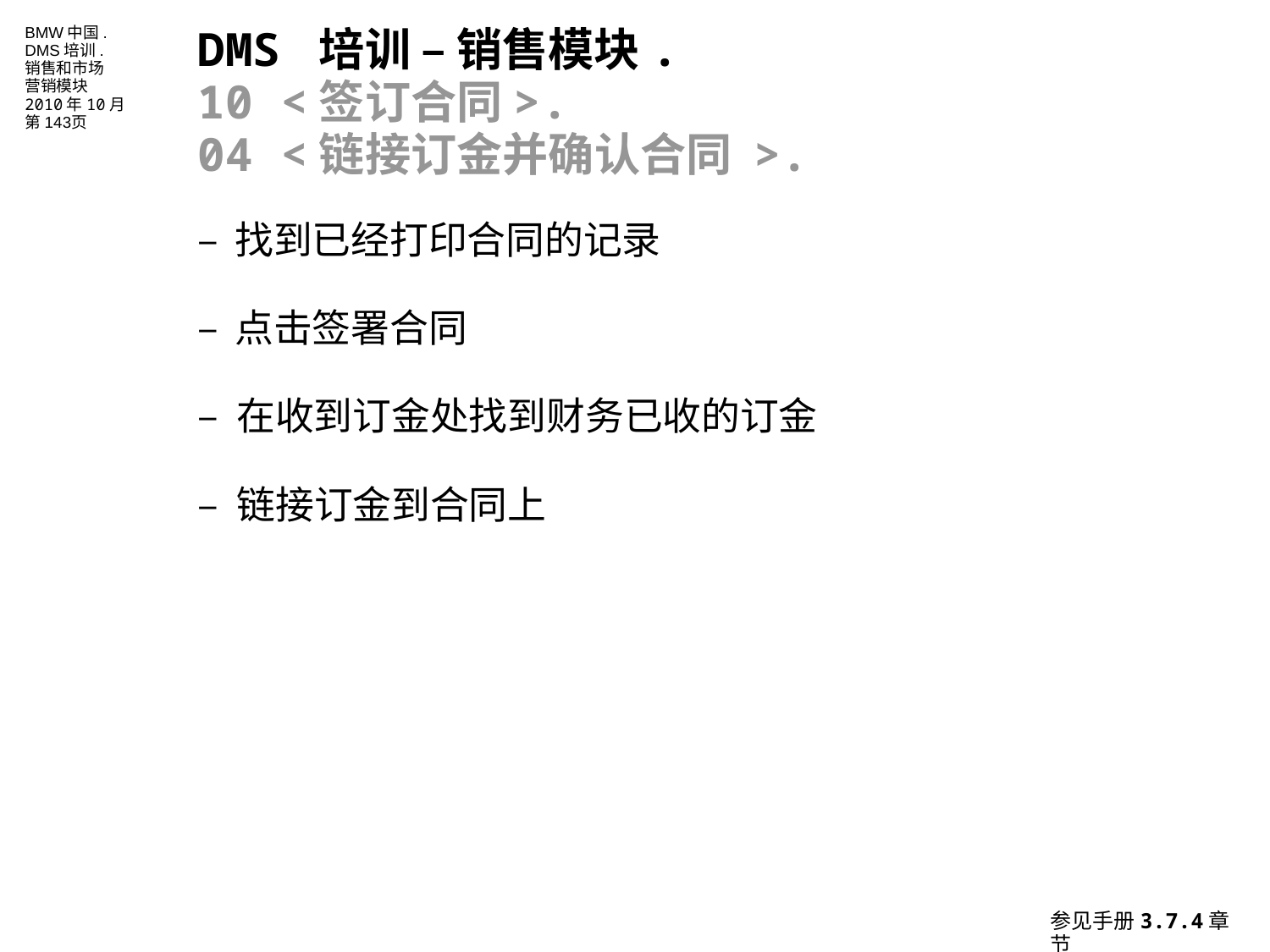

DMS 培训 – 销售模块.
10 <签订合同>.
04 <链接订金并确认合同 >.
–	找到已经打印合同的记录

–	点击签署合同

– 在收到订金处找到财务已收的订金

– 链接订金到合同上

参见手册3.7.4章节